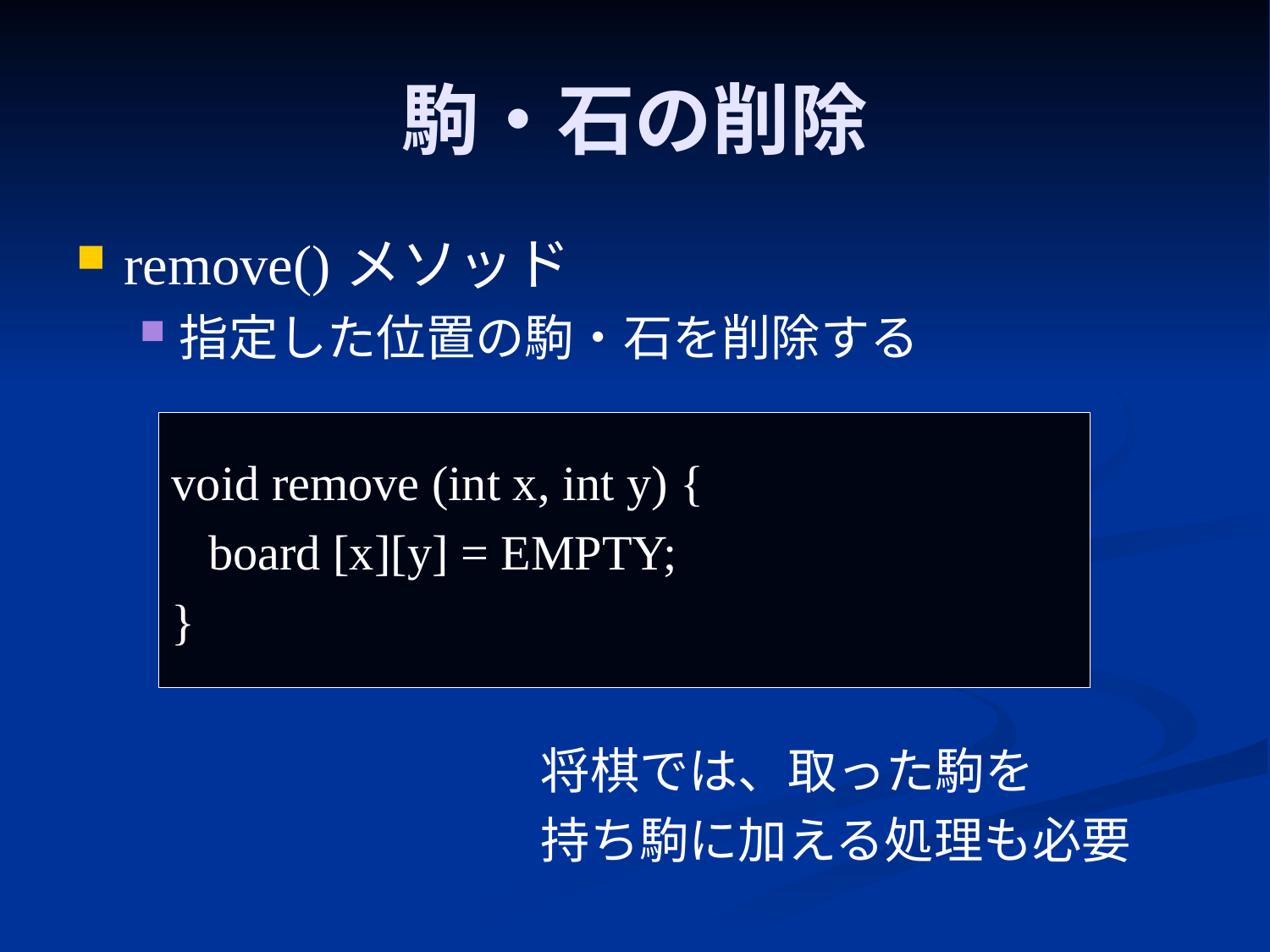

# 駒・石の削除
remove()メソッド
指定した位置の駒・石を削除する
void remove (int x, int y) {
   board [x][y] = EMPTY;
}
将棋では、取った駒を
持ち駒に加える処理も必要